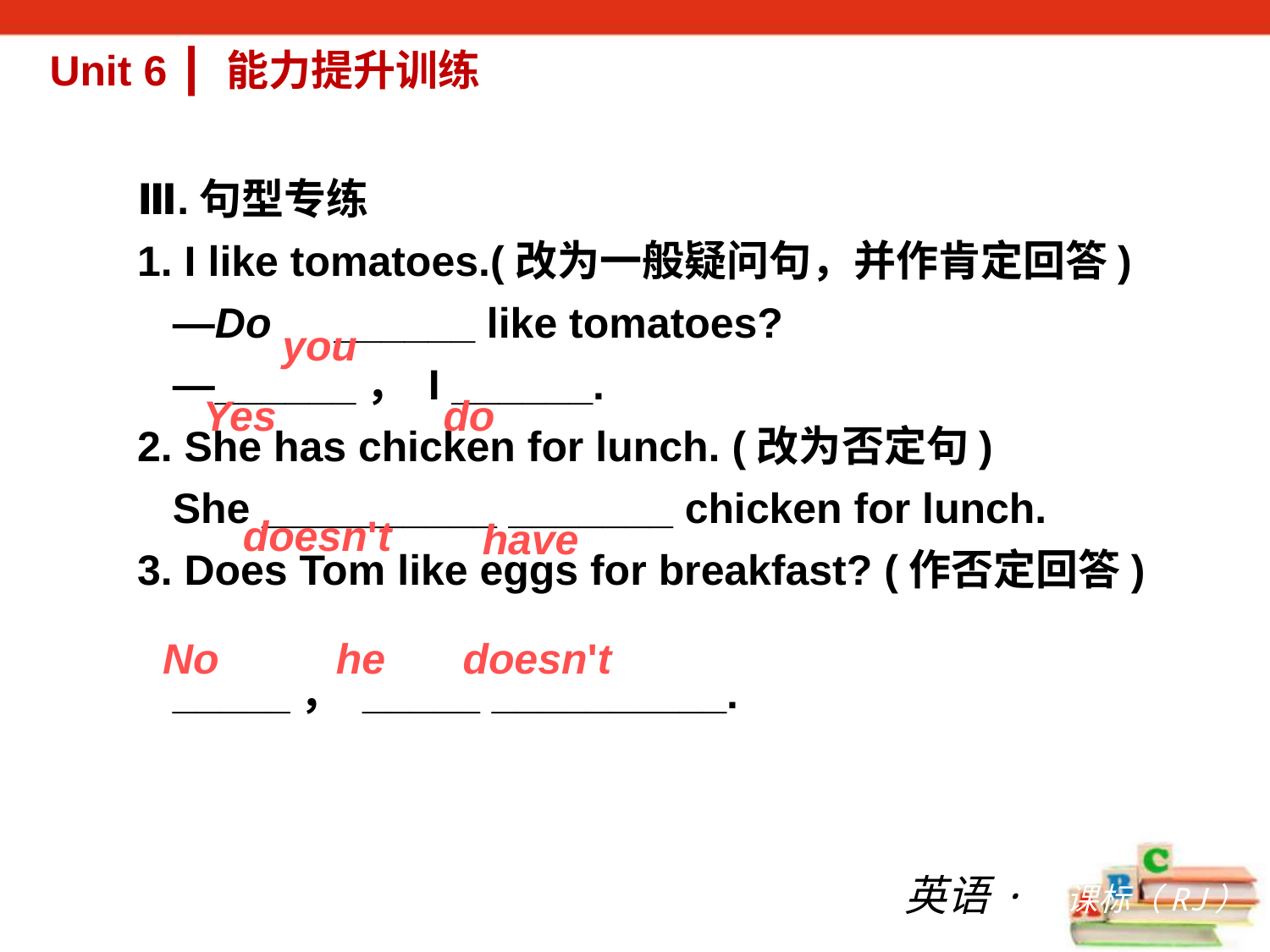

Unit 6 ┃ 能力提升训练
Ⅲ.句型专练
1. I like tomatoes.(改为一般疑问句，并作肯定回答)
   —Do　______ like tomatoes?
   —______， I ______.
2. She has chicken for lunch. (改为否定句)
   She __________ _______ chicken for lunch.
3. Does Tom like eggs for breakfast? (作否定回答)
   _____， _____ __________.
you
Yes
do
doesn't
have
No
he
doesn't
英语·新课标（RJ）